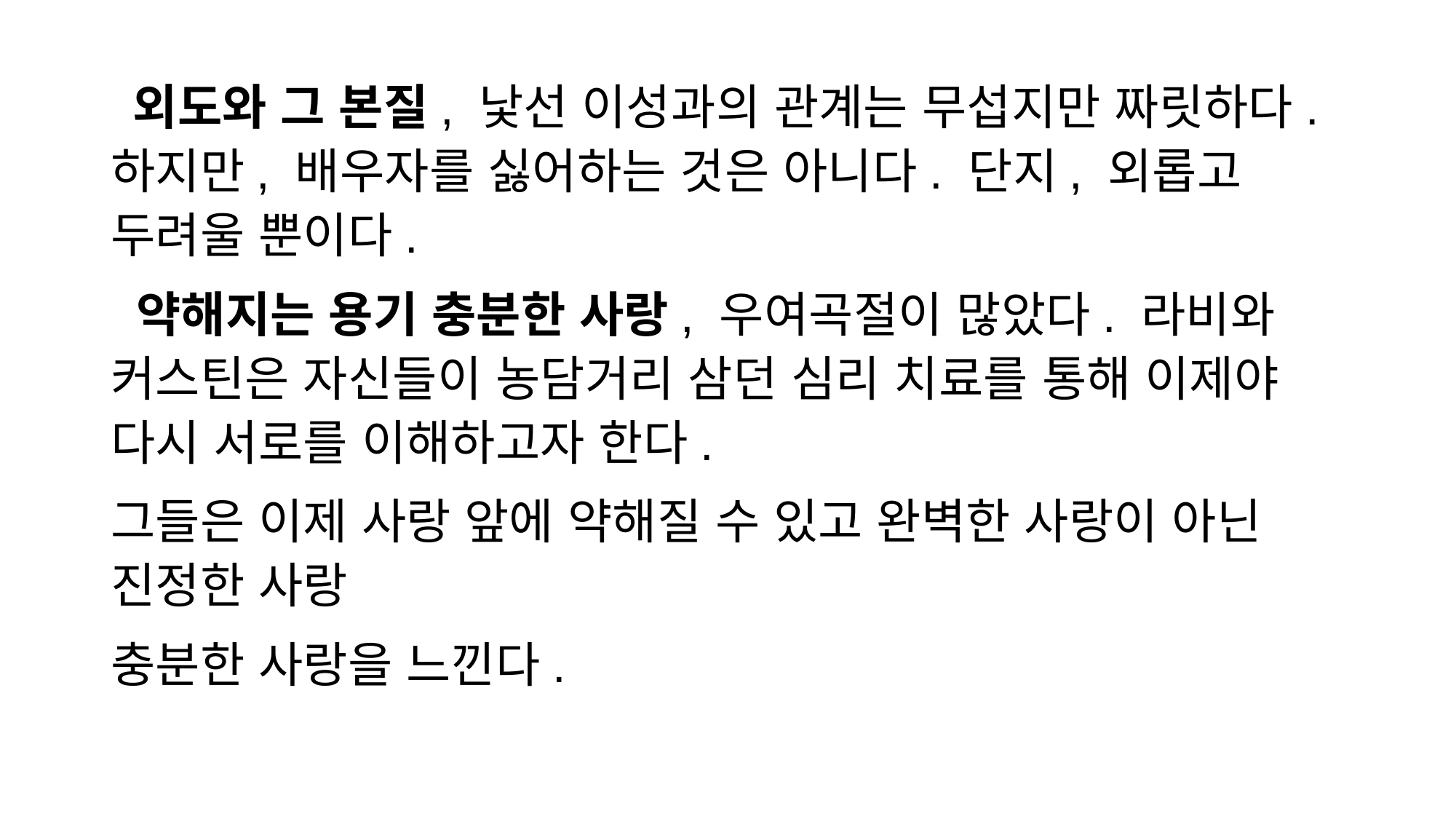

외도와 그 본질, 낯선 이성과의 관계는 무섭지만 짜릿하다. 하지만, 배우자를 싫어하는 것은 아니다. 단지, 외롭고 두려울 뿐이다.
 약해지는 용기 충분한 사랑, 우여곡절이 많았다. 라비와 커스틴은 자신들이 농담거리 삼던 심리 치료를 통해 이제야 다시 서로를 이해하고자 한다.
그들은 이제 사랑 앞에 약해질 수 있고 완벽한 사랑이 아닌 진정한 사랑
충분한 사랑을 느낀다.